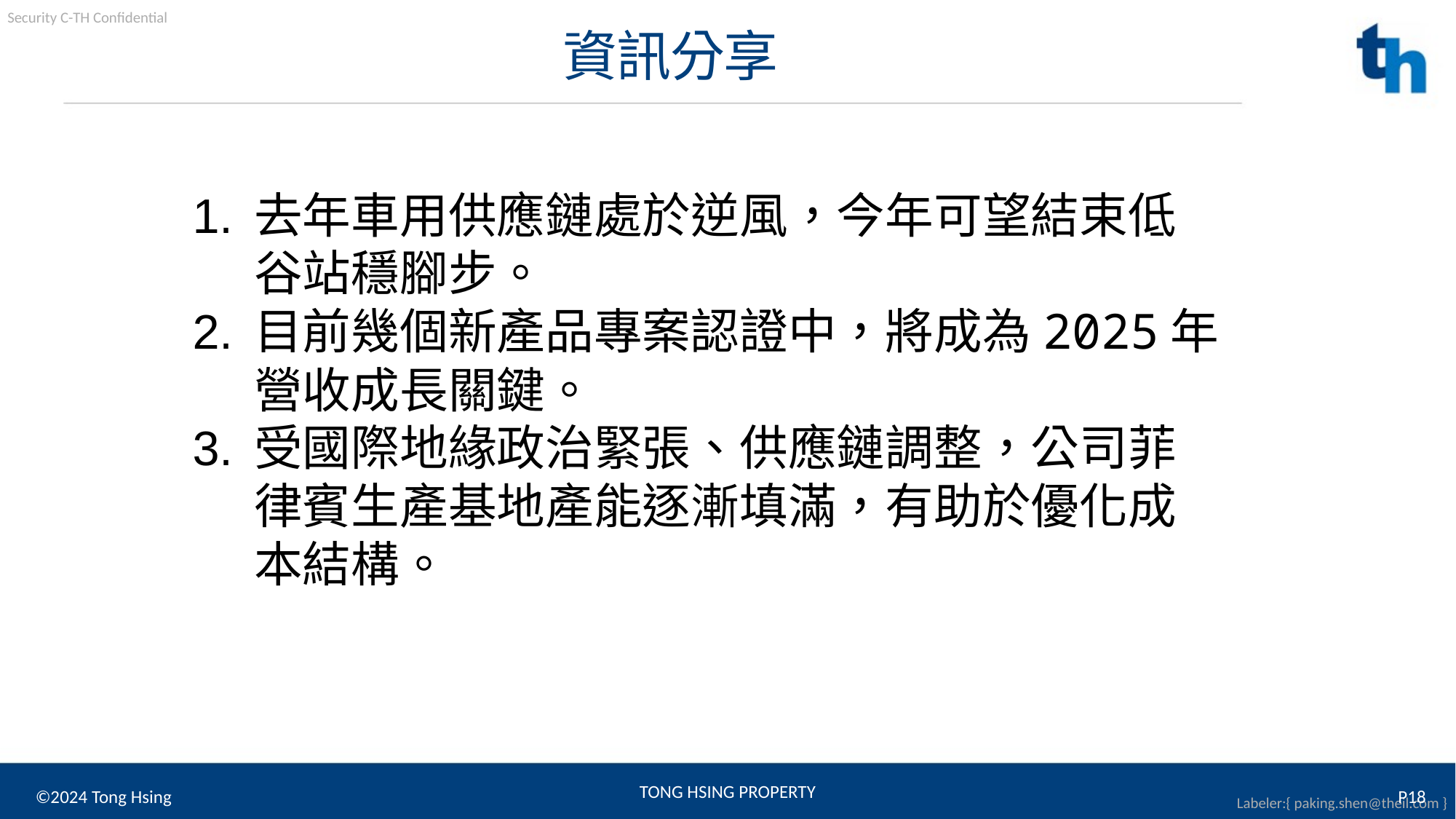

資訊分享
去年車用供應鏈處於逆風，今年可望結束低谷站穩腳步。
目前幾個新產品專案認證中，將成為2025年營收成長關鍵。
受國際地緣政治緊張、供應鏈調整，公司菲律賓生產基地產能逐漸填滿，有助於優化成本結構。

©2024 Tong Hsing
P18
TONG HSING PROPERTY